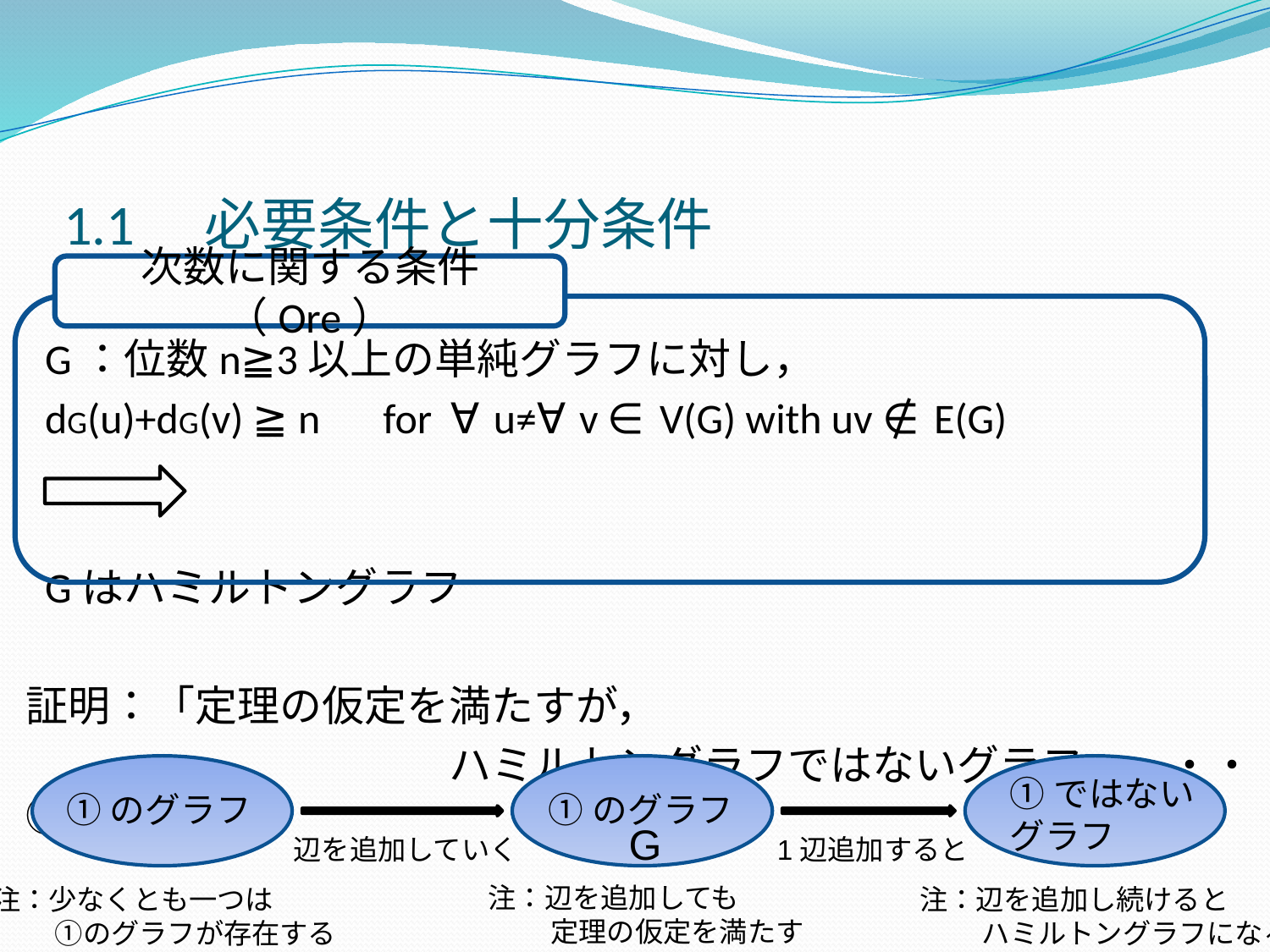

1.1　必要条件と十分条件
次数に関する条件（Ore）

  G：位数n≧3以上の単純グラフに対し，
  dG(u)+dG(v) ≧ n　for  ∀u≠∀v ∈ V(G) with uv ∉ E(G)

  Gはハミルトングラフ

証明：「定理の仮定を満たすが，
　　　　　　　　　　ハミルトングラフではないグラフ」・・・①

①ではない
グラフ

①のグラフ

①のグラフ

G
辺を追加していく
1辺追加すると
注：辺を追加しても
　　 定理の仮定を満たす
注：少なくとも一つは
　　 ①のグラフが存在する
注：辺を追加し続けると
　　 ハミルトングラフになる